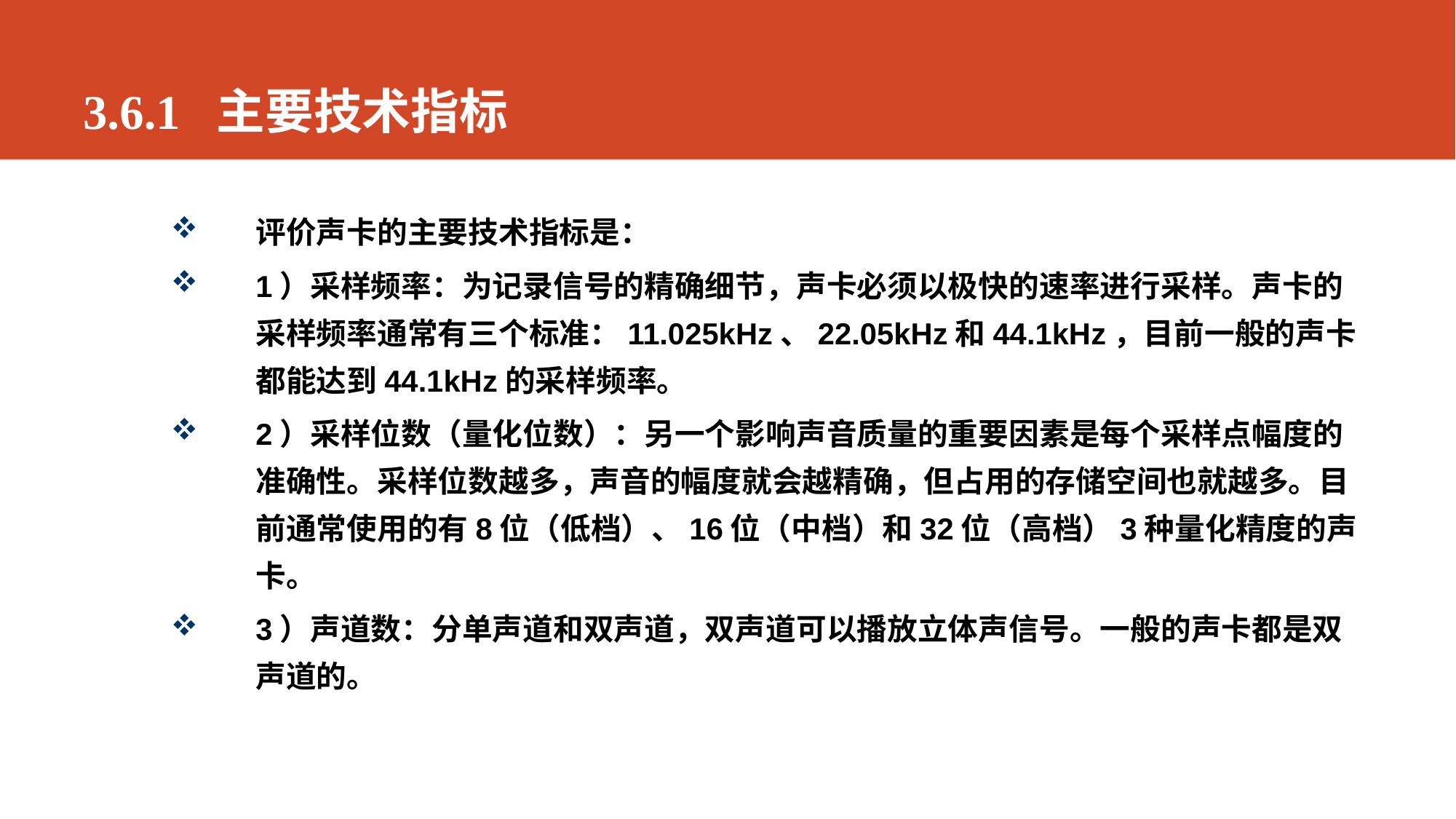

# 3.6.1  主要技术指标
评价声卡的主要技术指标是：
1）采样频率：为记录信号的精确细节，声卡必须以极快的速率进行采样。声卡的采样频率通常有三个标准：11.025kHz、22.05kHz和44.1kHz，目前一般的声卡都能达到44.1kHz的采样频率。
2）采样位数（量化位数）：另一个影响声音质量的重要因素是每个采样点幅度的准确性。采样位数越多，声音的幅度就会越精确，但占用的存储空间也就越多。目前通常使用的有8位（低档）、16位（中档）和32位（高档）3种量化精度的声卡。
3）声道数：分单声道和双声道，双声道可以播放立体声信号。一般的声卡都是双声道的。